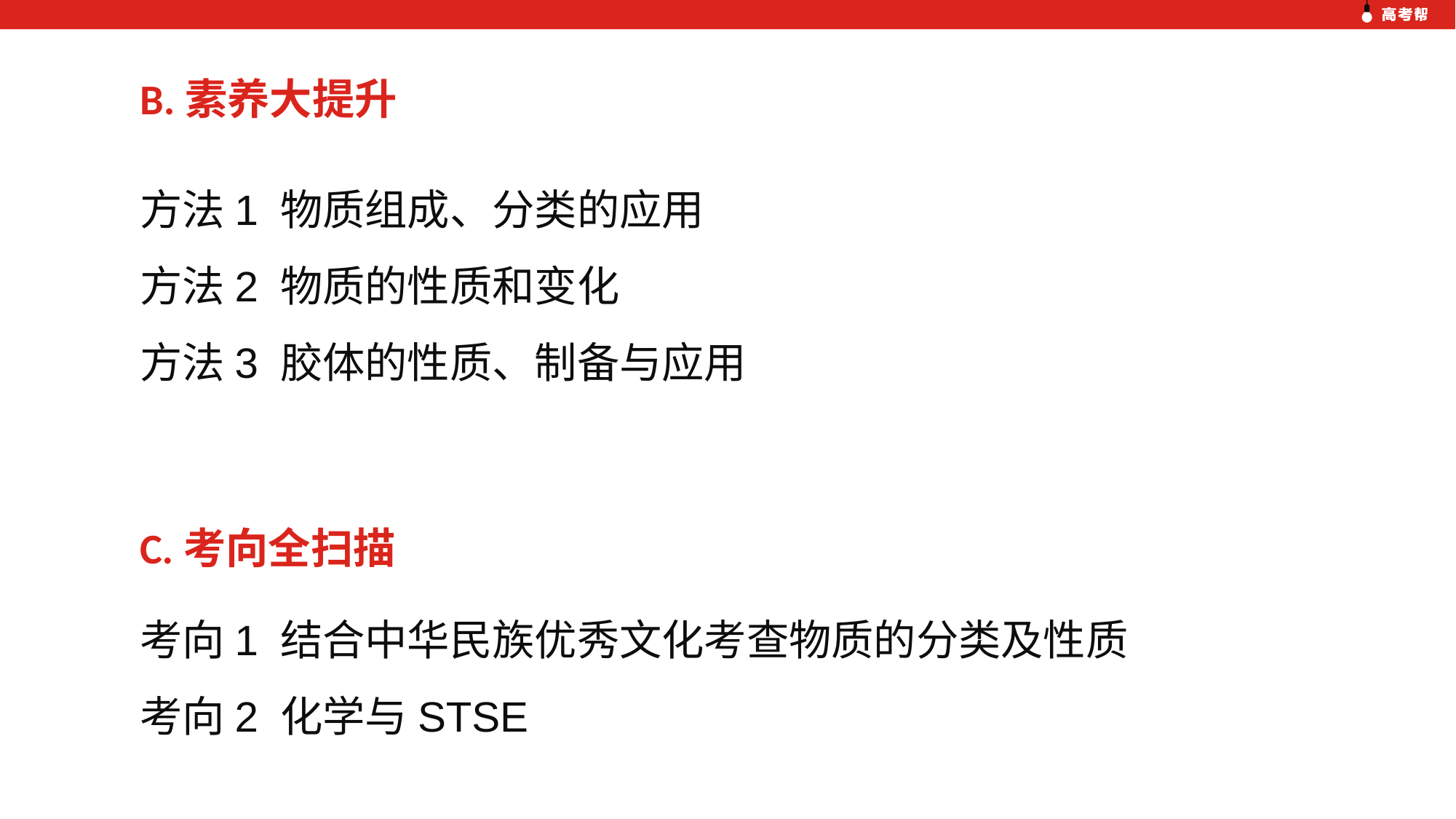

B.素养大提升
方法1 物质组成、分类的应用
方法2 物质的性质和变化
方法3 胶体的性质、制备与应用
C.考向全扫描
考向1 结合中华民族优秀文化考查物质的分类及性质
考向2 化学与STSE